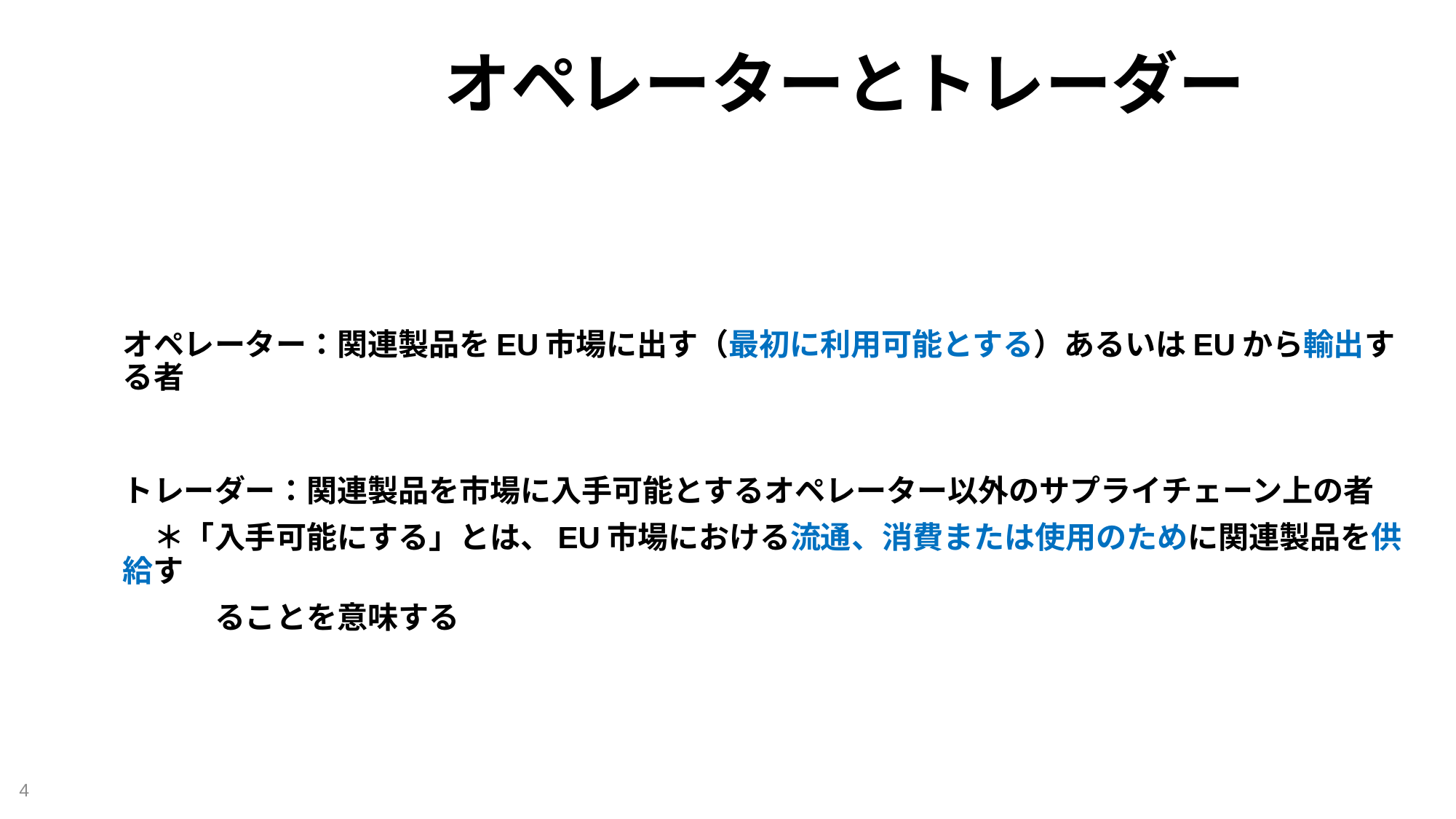

# オペレーターとトレーダー
　　　　
オペレーター：関連製品をEU市場に出す（最初に利用可能とする）あるいはEUから輸出する者
トレーダー：関連製品を市場に入手可能とするオペレーター以外のサプライチェーン上の者
　＊「入手可能にする」とは、EU市場における流通、消費または使用のために関連製品を供給す
　　　ることを意味する
4